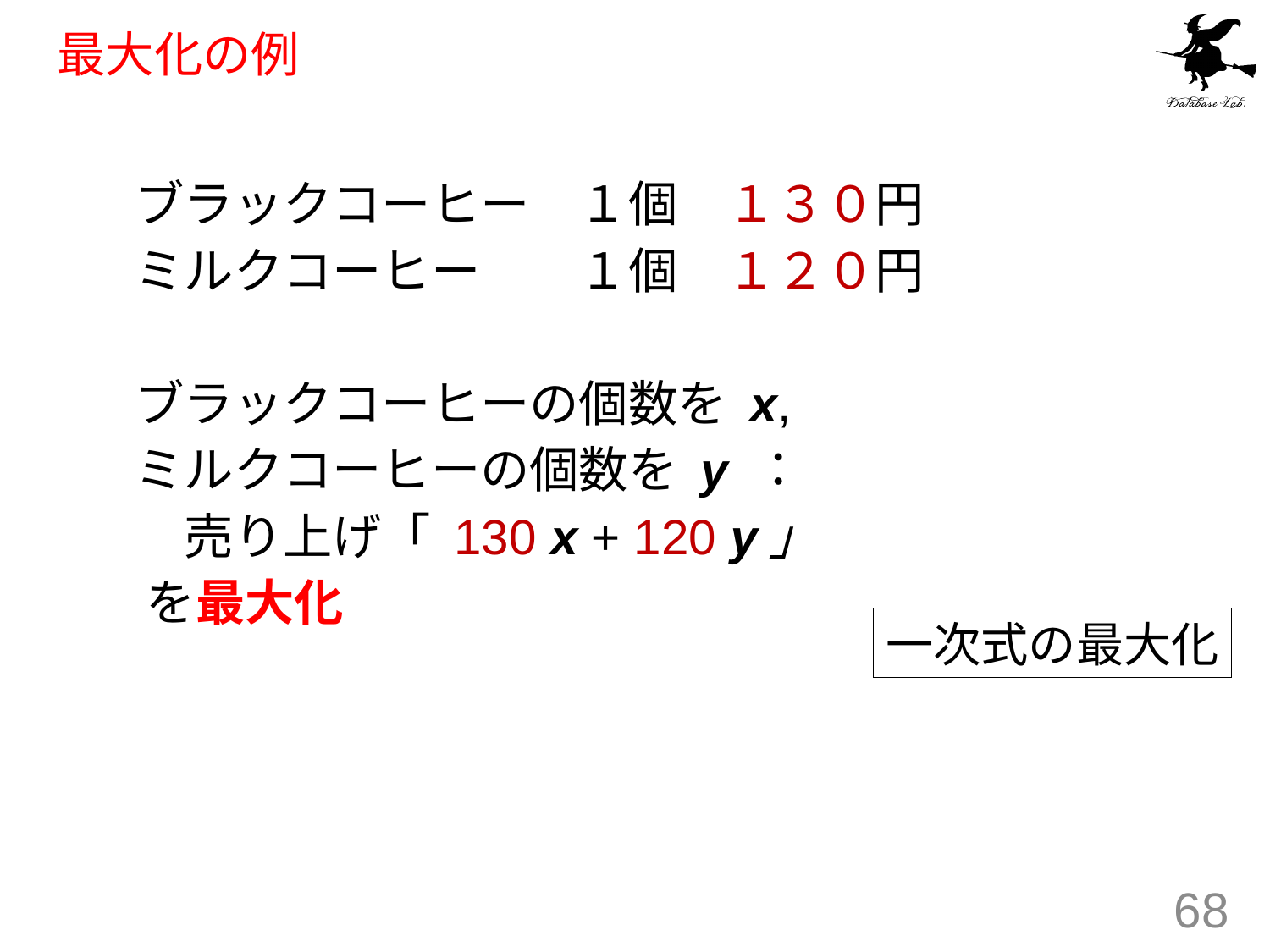

# 最大化の例
　ブラックコーヒー　１個　１３０円
　ミルクコーヒー　　１個　１２０円

　ブラックコーヒーの個数を x,
　ミルクコーヒーの個数を y ：
　　売り上げ「 130 x + 120 y」
　 を最大化

一次式の最大化
68